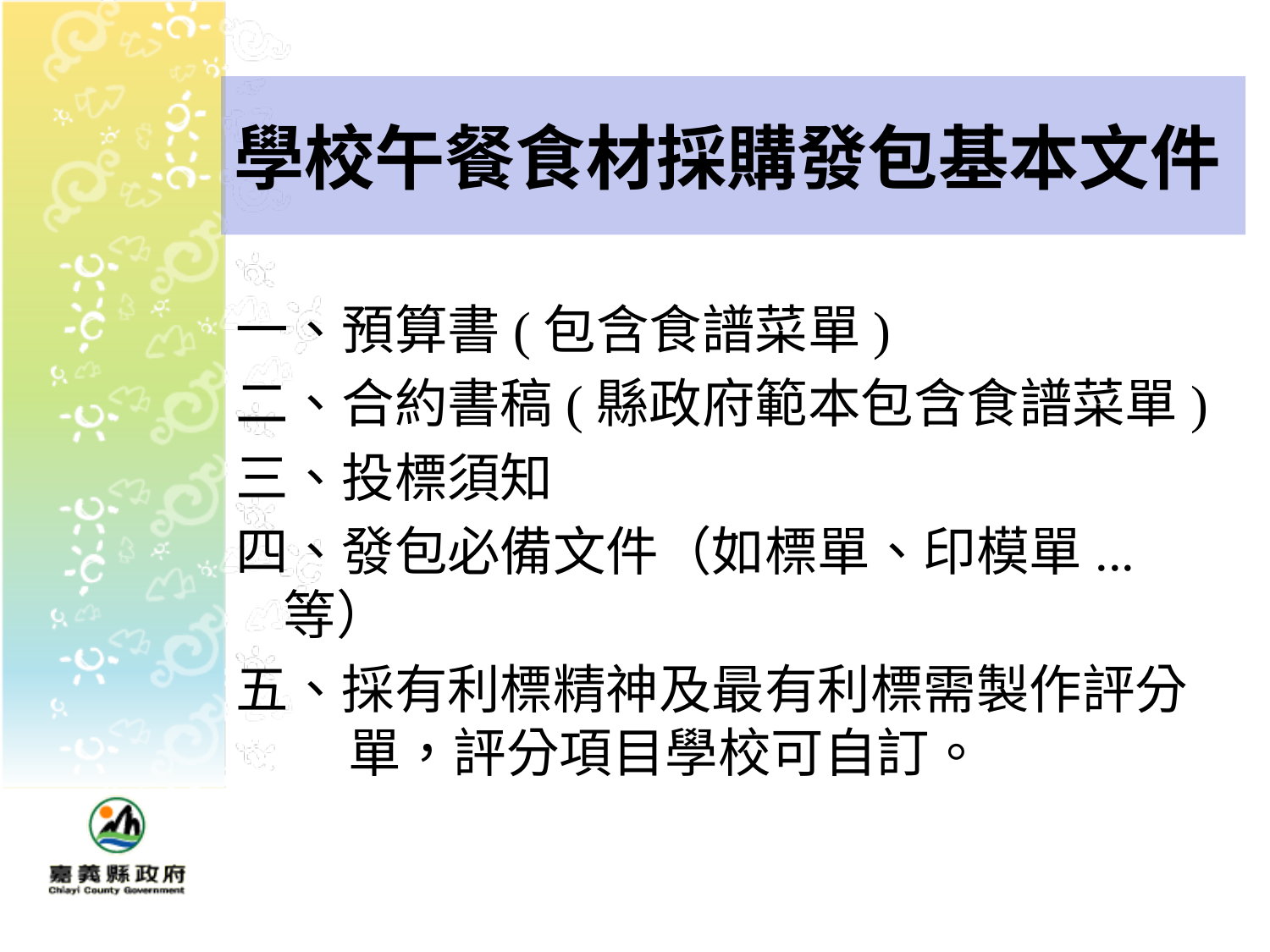

# 學校午餐食材採購發包基本文件
一、預算書(包含食譜菜單)
二、合約書稿(縣政府範本包含食譜菜單)
三、投標須知
四、發包必備文件（如標單、印模單...等）
五、採有利標精神及最有利標需製作評分單，評分項目學校可自訂。